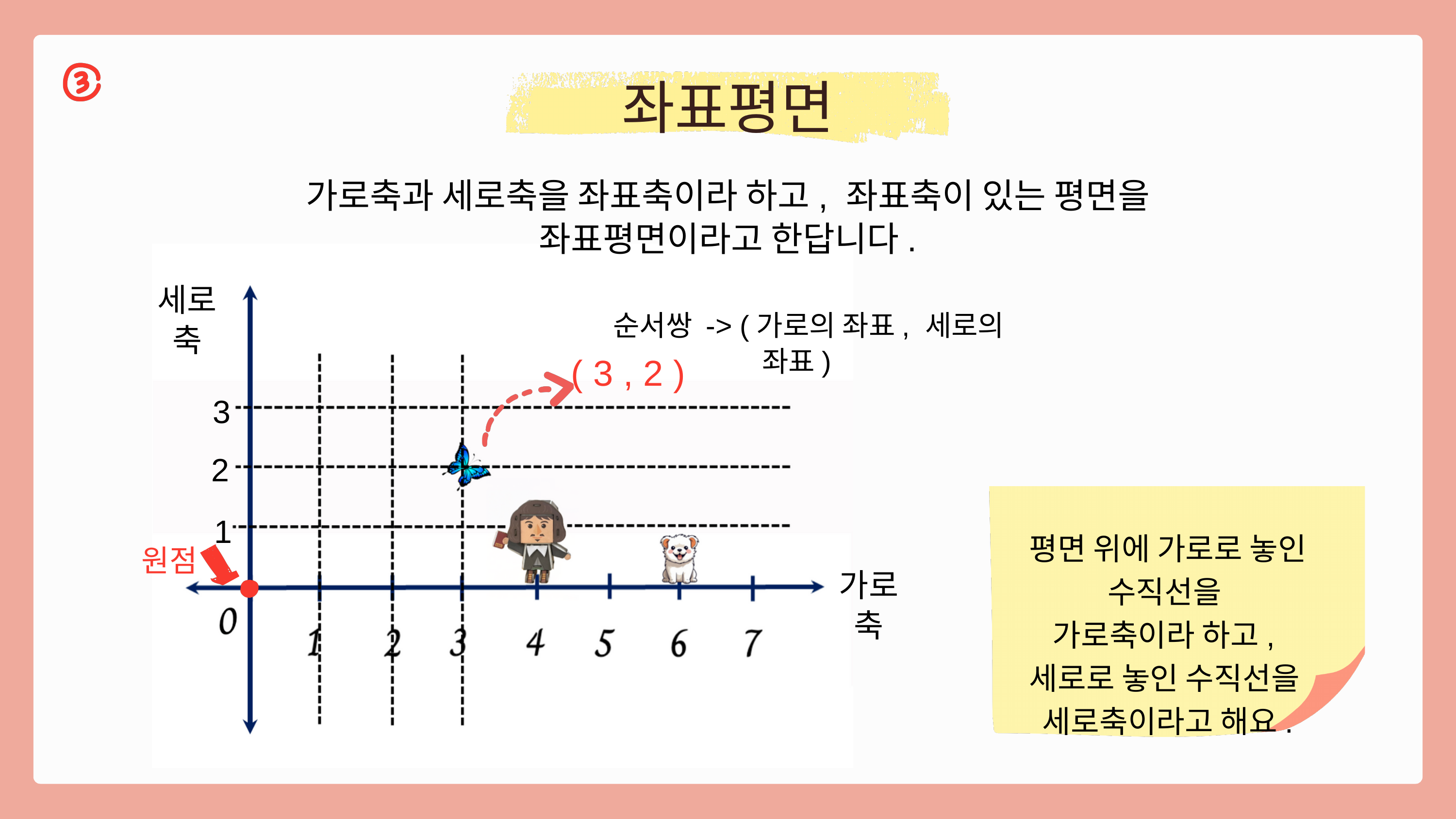

좌표평면

가로축과 세로축을 좌표축이라 하고, 좌표축이 있는 평면을 좌표평면이라고 한답니다.

세로축
3
2
1
가로축
순서쌍 -> (가로의 좌표, 세로의 좌표)
( 3 , 2 )

평면 위에 가로로 놓인 수직선을
가로축이라 하고,
세로로 놓인 수직선을
세로축이라고 해요.
원점